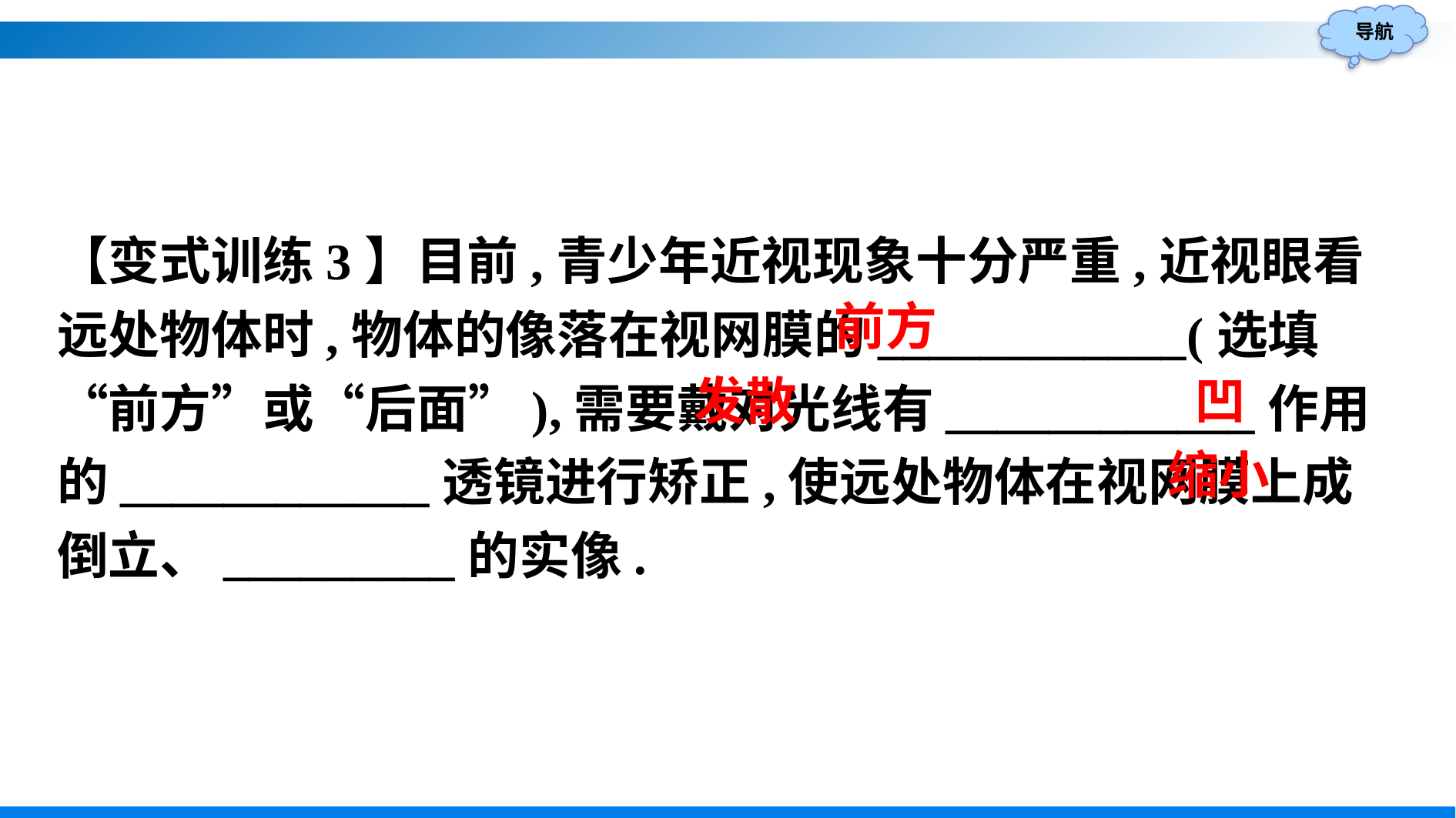

【变式训练3】目前,青少年近视现象十分严重,近视眼看远处物体时,物体的像落在视网膜的____________(选填“前方”或“后面”),需要戴对光线有____________作用的____________透镜进行矫正,使远处物体在视网膜上成倒立、_________的实像.
前方
凹
发散
缩小